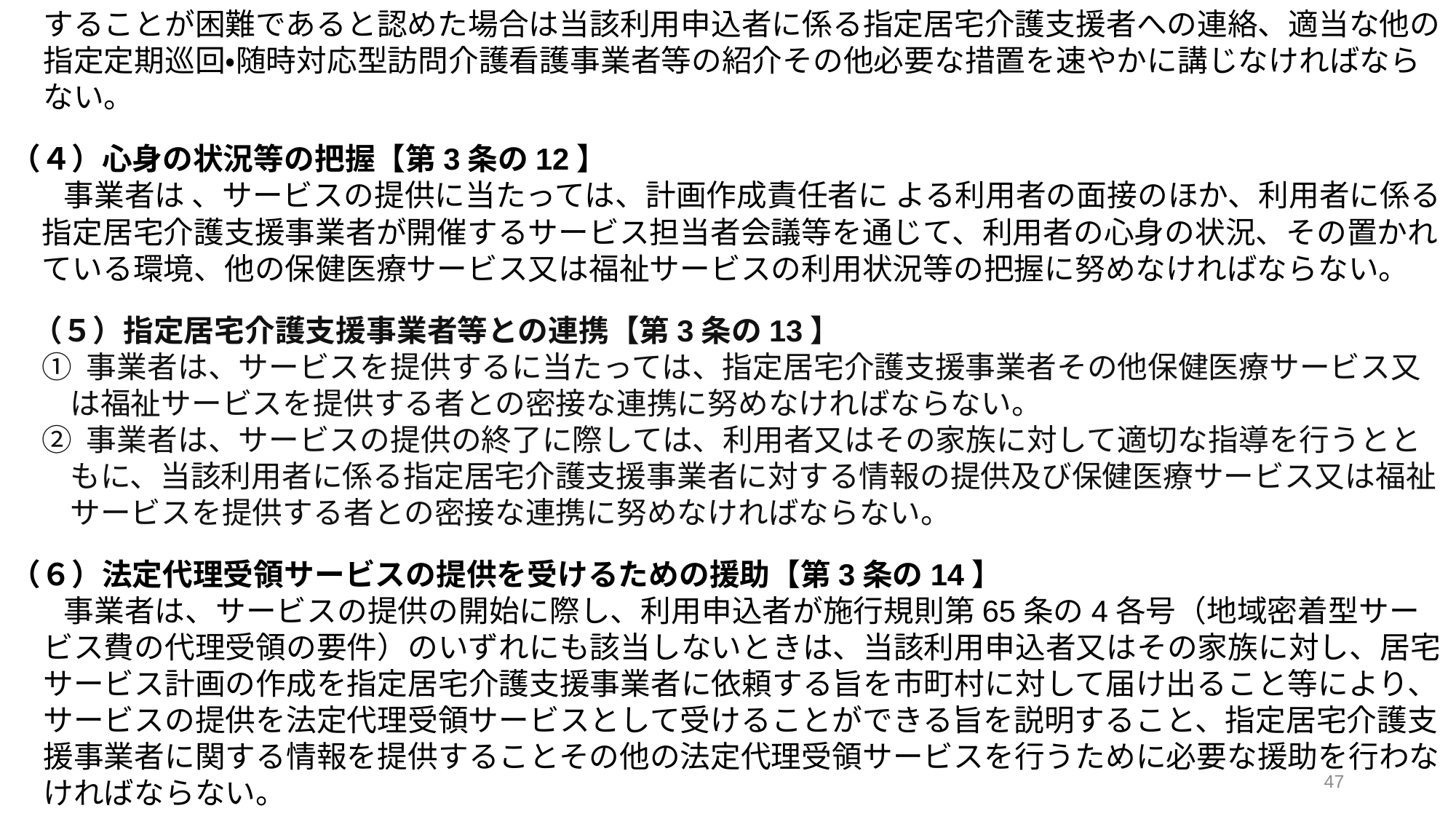

することが困難であると認めた場合は当該利用申込者に係る指定居宅介護支援者への連絡、適当な他の指定定期巡回・随時対応型訪問介護看護事業者等の紹介その他必要な措置を速やかに講じなければならない。

（４）心身の状況等の把握【第3条の12】
事業者は 、サービスの提供に当たっては、計画作成責任者に よる利用者の面接のほか、利用者に係る指定居宅介護支援事業者が開催するサービス担当者会議等を通じて、利用者の心身の状況、その置かれている環境、他の保健医療サービス又は福祉サービスの利用状況等の把握に努めなければならない。

（５）指定居宅介護支援事業者等との連携【第3条の13】
① 事業者は、サービスを提供するに当たっては、指定居宅介護支援事業者その他保健医療サービス又は福祉サービスを提供する者との密接な連携に努めなければならない。
② 事業者は、サービスの提供の終了に際しては、利用者又はその家族に対して適切な指導を行うとともに、当該利用者に係る指定居宅介護支援事業者に対する情報の提供及び保健医療サービス又は福祉サービスを提供する者との密接な連携に努めなければならない。

（６）法定代理受領サービスの提供を受けるための援助【第3条の14】
事業者は、サービスの提供の開始に際し、利用申込者が施行規則第65条の4各号（地域密着型サービス費の代理受領の要件）のいずれにも該当しないときは、当該利用申込者又はその家族に対し、居宅サービス計画の作成を指定居宅介護支援事業者に依頼する旨を市町村に対して届け出ること等により、サービスの提供を法定代理受領サービスとして受けることができる旨を説明すること、指定居宅介護支援事業者に関する情報を提供することその他の法定代理受領サービスを行うために必要な援助を行わなければならない。

（７）居宅サービス計画に沿ったサービスの提供【第3条の15】
事業者は、居宅サービス計画が作成されている場合は、当該居宅サービス計画に沿ったサービスを提供しなければならない。サービスの時間帯又は内容等の変更を行った場合は、当該利用者を担当する介護支援専門員に対し適宜報告を行う等、基準第３条の13の趣旨を踏まえて適切な連携を図るものとする。

47